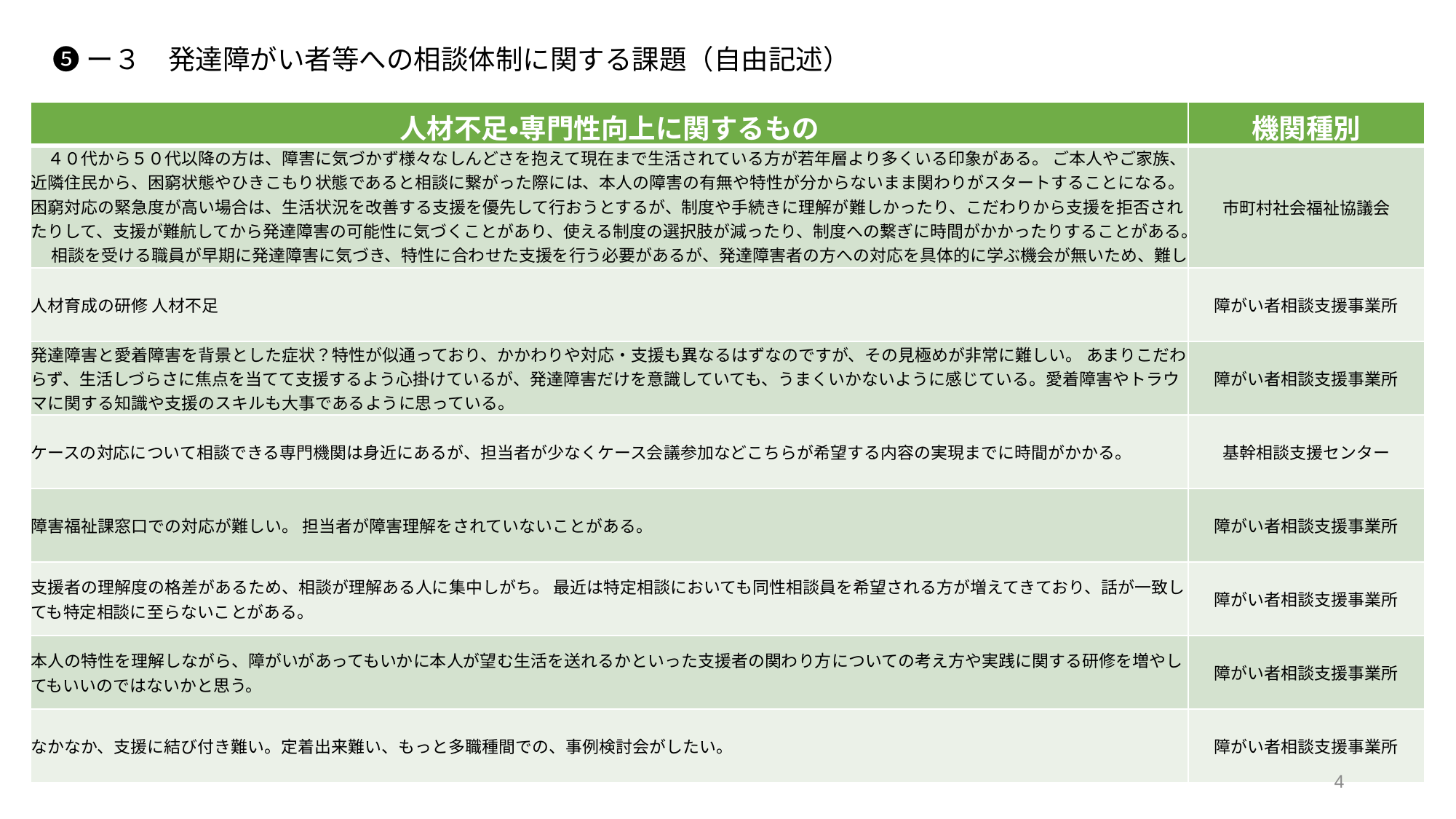

❺ー３　発達障がい者等への相談体制に関する課題（自由記述）
| 人材不足・専門性向上に関するもの | 機関種別 |
| --- | --- |
| ４０代から５０代以降の方は、障害に気づかず様々なしんどさを抱えて現在まで生活されている方が若年層より多くいる印象がある。 ご本人やご家族、近隣住民から、困窮状態やひきこもり状態であると相談に繋がった際には、本人の障害の有無や特性が分からないまま関わりがスタートすることになる。困窮対応の緊急度が高い場合は、生活状況を改善する支援を優先して行おうとするが、制度や手続きに理解が難しかったり、こだわりから支援を拒否されたりして、支援が難航してから発達障害の可能性に気づくことがあり、使える制度の選択肢が減ったり、制度への繋ぎに時間がかかったりすることがある。 　相談を受ける職員が早期に発達障害に気づき、特性に合わせた支援を行う必要があるが、発達障害者の方への対応を具体的に学ぶ機会が無いため、難しい。 | 市町村社会福祉協議会 |
| 人材育成の研修 人材不足 | 障がい者相談支援事業所 |
| 発達障害と愛着障害を背景とした症状？特性が似通っており、かかわりや対応・支援も異なるはずなのですが、その見極めが非常に難しい。 あまりこだわらず、生活しづらさに焦点を当てて支援するよう心掛けているが、発達障害だけを意識していても、うまくいかないように感じている。愛着障害やトラウマに関する知識や支援のスキルも大事であるように思っている。 | 障がい者相談支援事業所 |
| ケースの対応について相談できる専門機関は身近にあるが、担当者が少なくケース会議参加などこちらが希望する内容の実現までに時間がかかる。 | 基幹相談支援センター |
| 障害福祉課窓口での対応が難しい。 担当者が障害理解をされていないことがある。 | 障がい者相談支援事業所 |
| 支援者の理解度の格差があるため、相談が理解ある人に集中しがち。 最近は特定相談においても同性相談員を希望される方が増えてきており、話が一致しても特定相談に至らないことがある。 | 障がい者相談支援事業所 |
| 本人の特性を理解しながら、障がいがあってもいかに本人が望む生活を送れるかといった支援者の関わり方についての考え方や実践に関する研修を増やしてもいいのではないかと思う。 | 障がい者相談支援事業所 |
| なかなか、支援に結び付き難い。定着出来難い、もっと多職種間での、事例検討会がしたい。 | 障がい者相談支援事業所 |
4